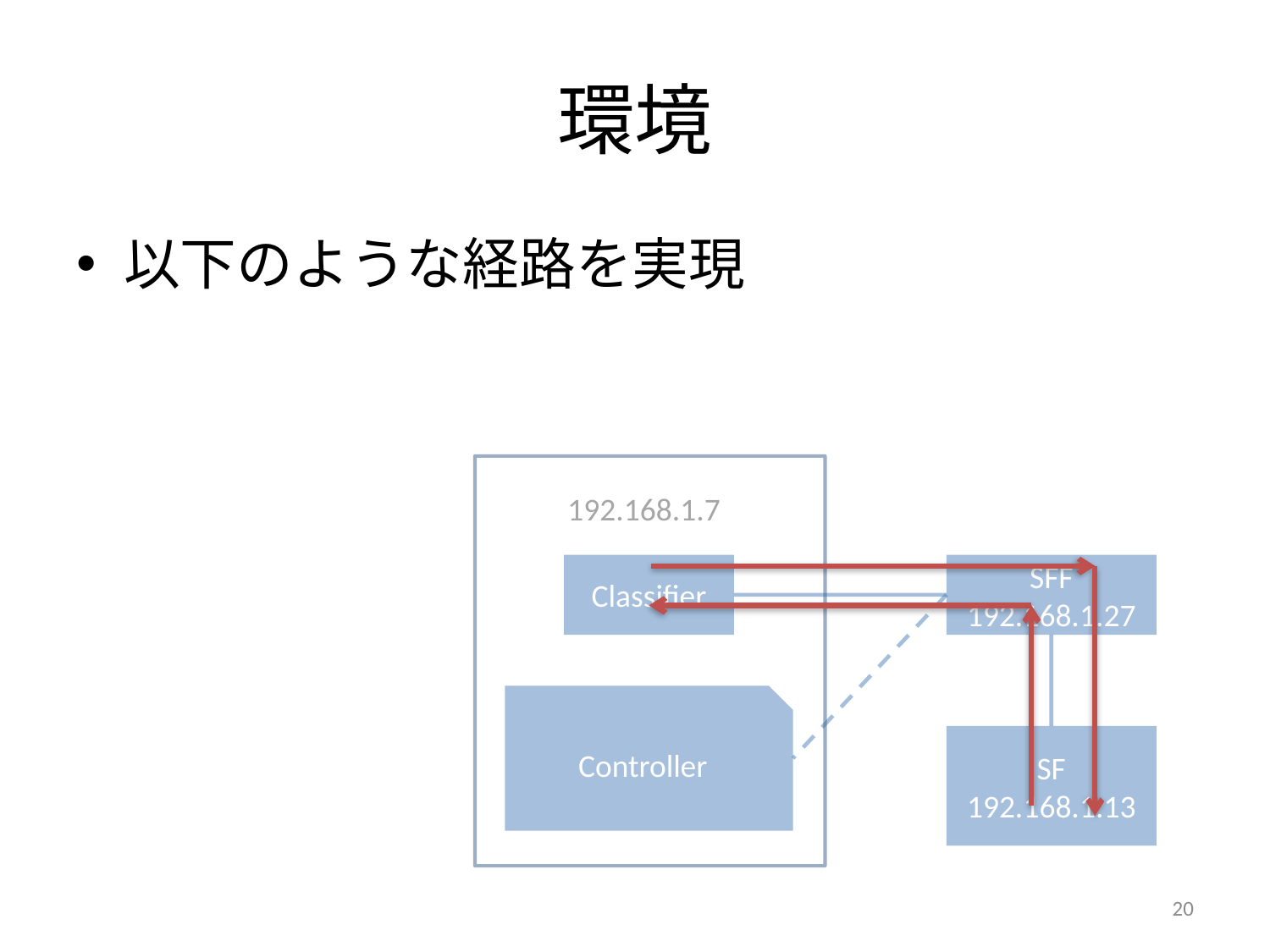

# 環境
以下のような経路を実現

192.168.1.7
Classifier
SFF
192.168.1.27
Controller
SF
192.168.1.13
20